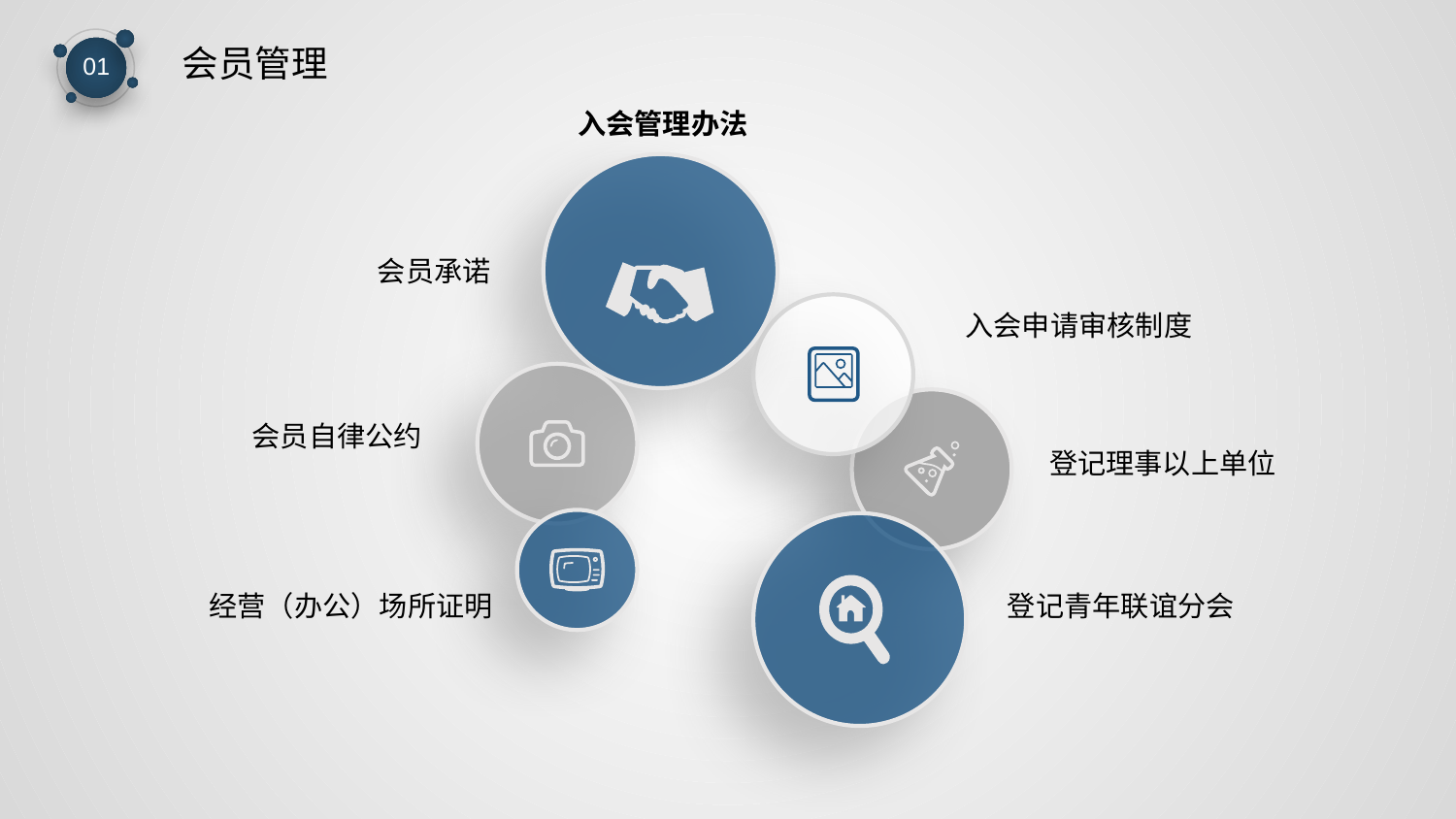

会员管理

01
入会管理办法

会员承诺

入会申请审核制度

会员自律公约

登记理事以上单位

登记青年联谊分会
经营（办公）场所证明